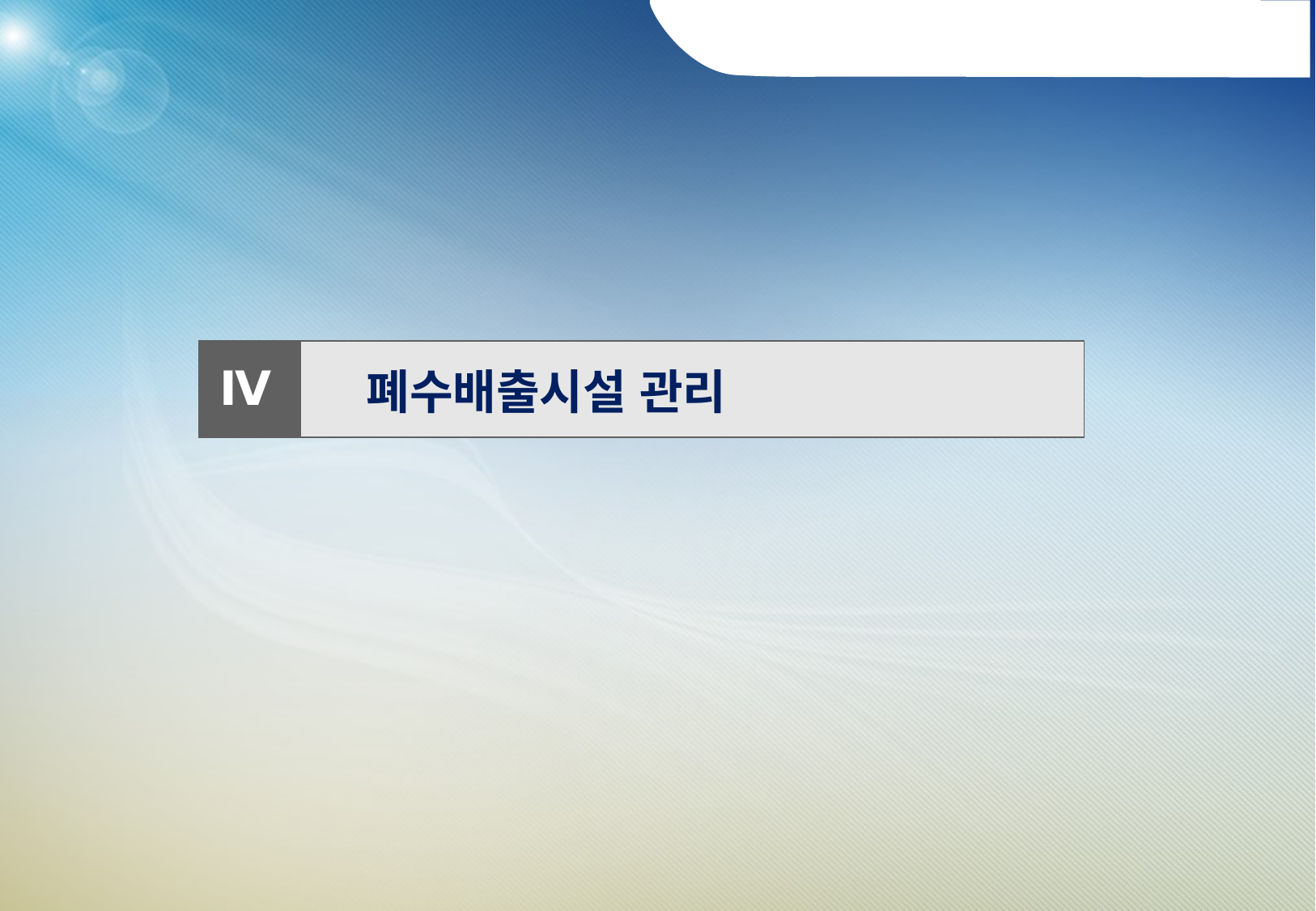

| Ⅳ | 폐수배출시설 관리 |
| --- | --- |